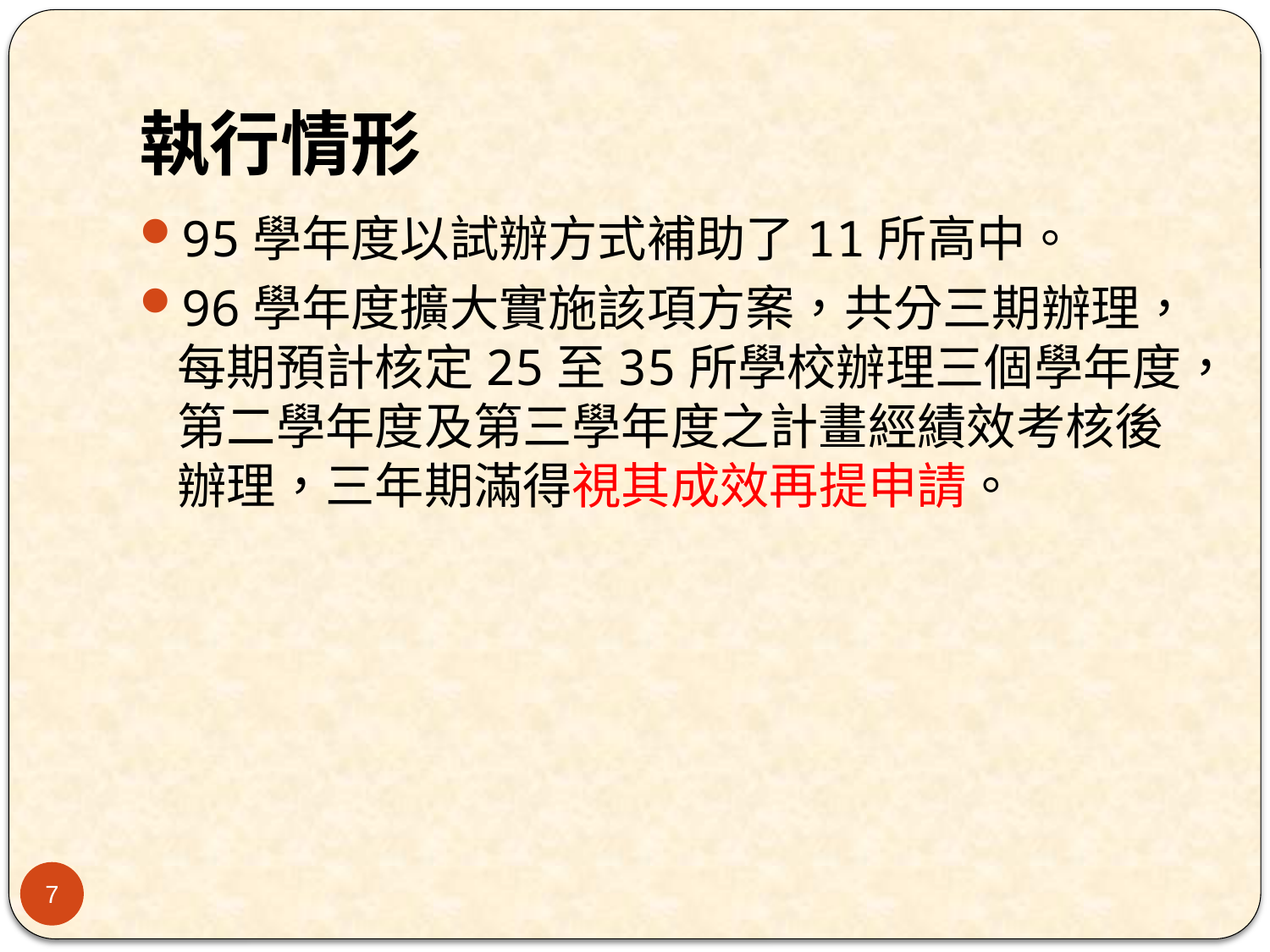

# 執行情形
95學年度以試辦方式補助了11所高中。
96學年度擴大實施該項方案，共分三期辦理，每期預計核定25至35所學校辦理三個學年度，第二學年度及第三學年度之計畫經績效考核後辦理，三年期滿得視其成效再提申請。
7